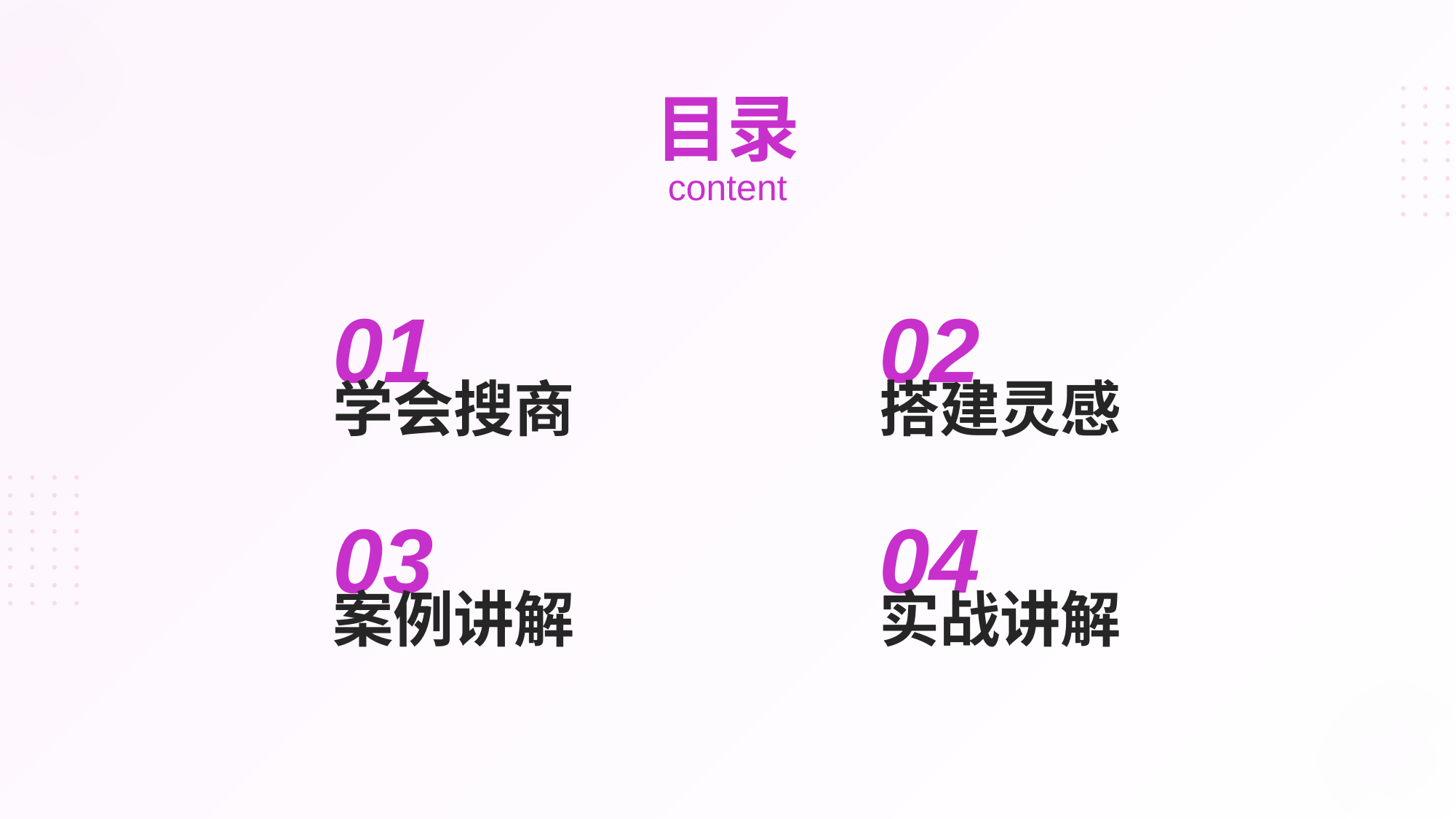

01
02
学会搜商
搭建灵感
03
04
案例讲解
实战讲解